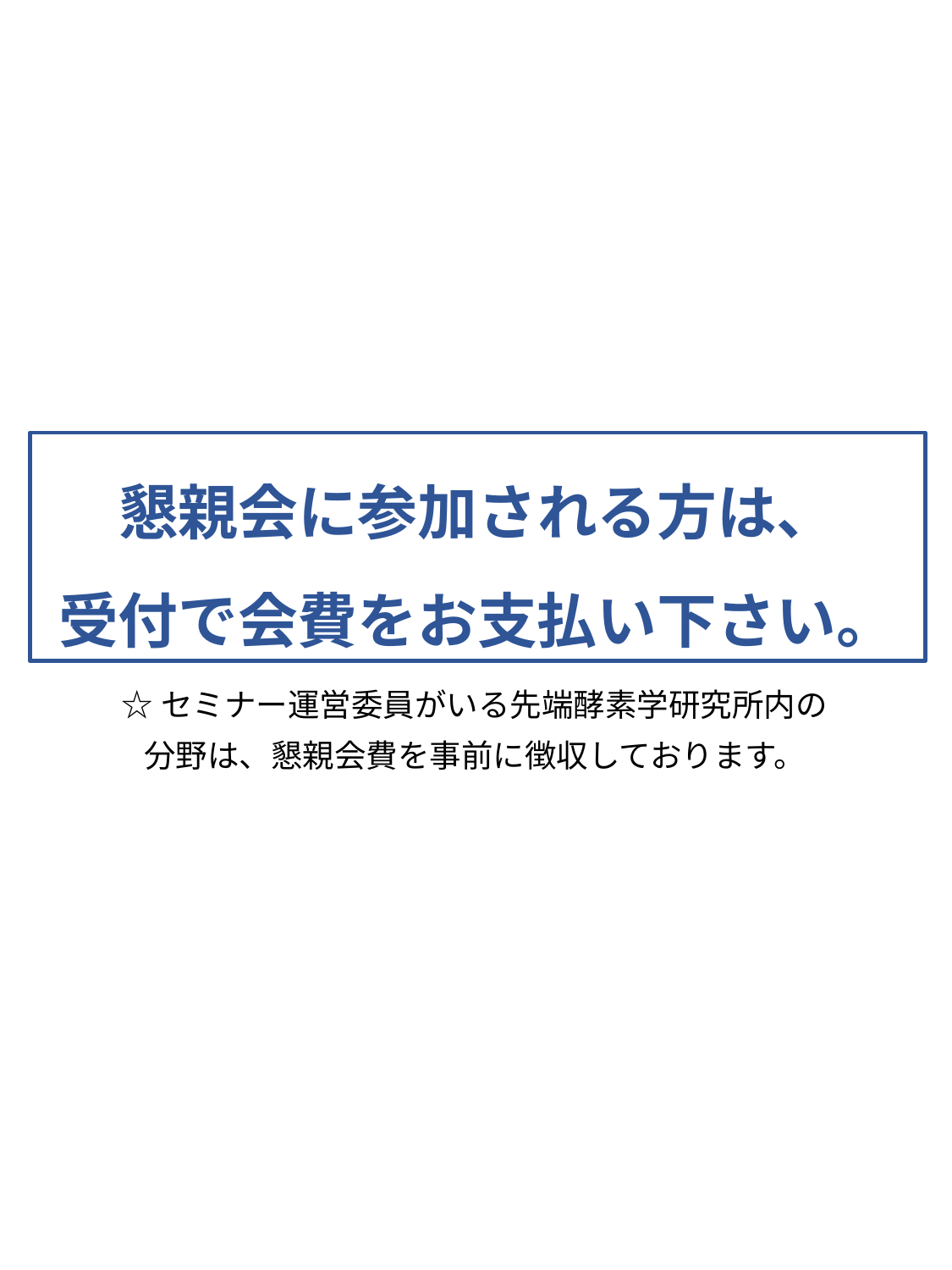

懇親会に参加される方は、
受付で会費をお支払い下さい。
☆セミナー運営委員がいる先端酵素学研究所内の

分野は、懇親会費を事前に徴収しております。